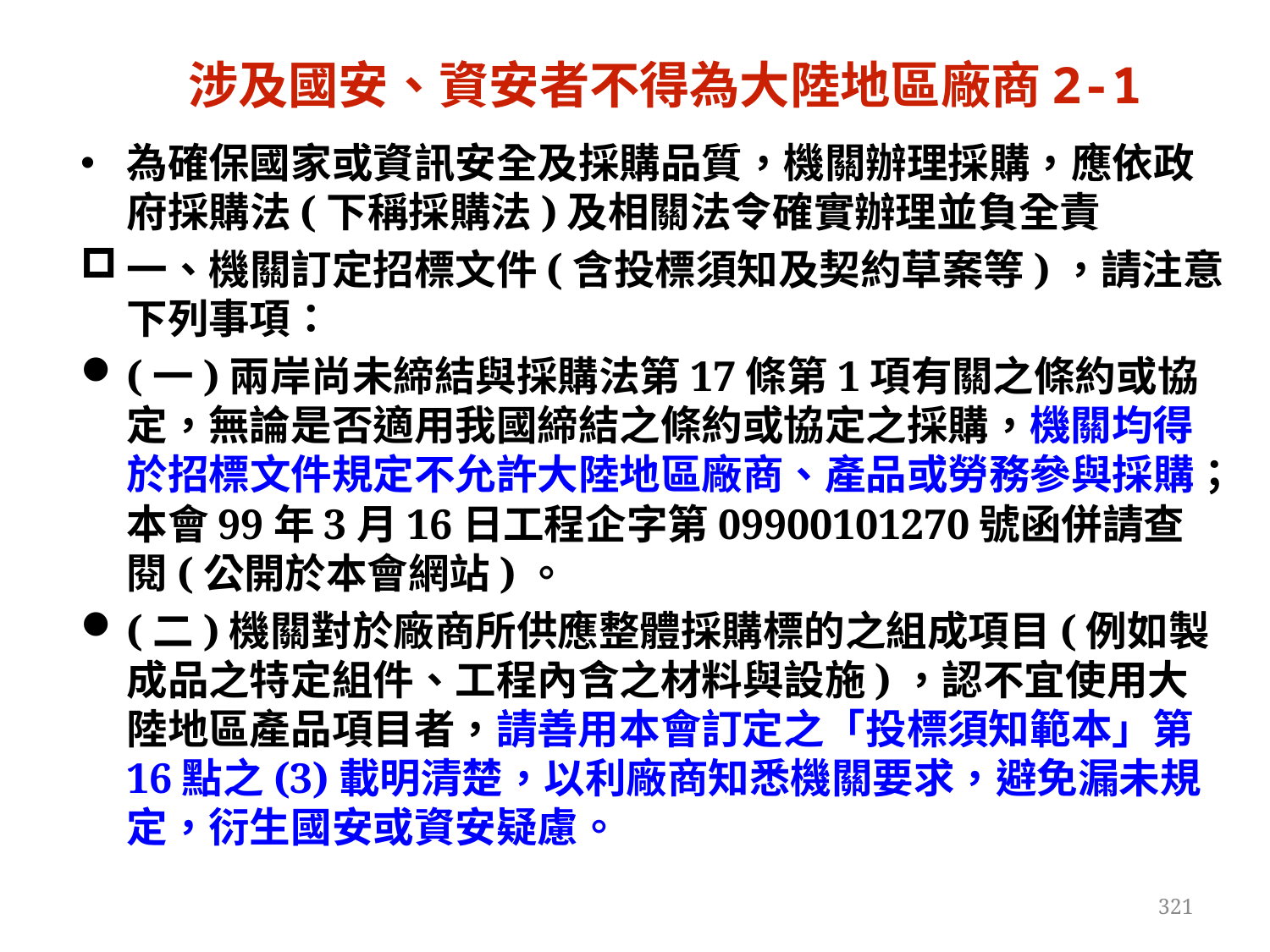

涉及國安、資安者不得為大陸地區廠商2-1
為確保國家或資訊安全及採購品質，機關辦理採購，應依政府採購法(下稱採購法)及相關法令確實辦理並負全責
一、機關訂定招標文件(含投標須知及契約草案等)，請注意下列事項：
(一)兩岸尚未締結與採購法第17條第1項有關之條約或協定，無論是否適用我國締結之條約或協定之採購，機關均得於招標文件規定不允許大陸地區廠商、產品或勞務參與採購；本會99年3月16日工程企字第09900101270號函併請查閱(公開於本會網站)。
(二)機關對於廠商所供應整體採購標的之組成項目(例如製成品之特定組件、工程內含之材料與設施)，認不宜使用大陸地區產品項目者，請善用本會訂定之「投標須知範本」第16點之(3)載明清楚，以利廠商知悉機關要求，避免漏未規定，衍生國安或資安疑慮。
321